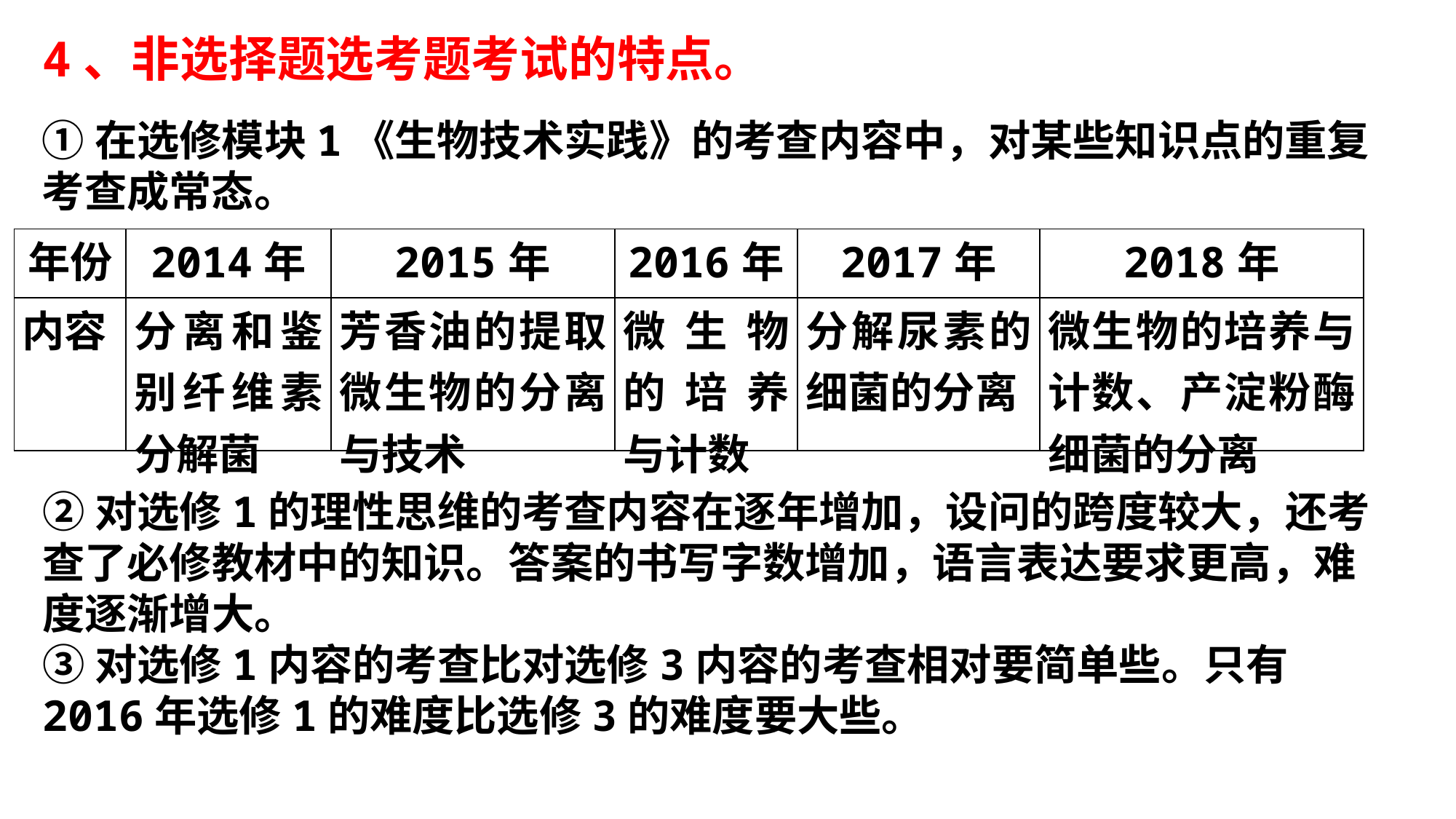

4、非选择题选考题考试的特点。
①在选修模块1《生物技术实践》的考查内容中，对某些知识点的重复考查成常态。
| 年份 | 2014年 | 2015年 | 2016年 | 2017年 | 2018年 |
| --- | --- | --- | --- | --- | --- |
| 内容 | 分离和鉴别纤维素分解菌 | 芳香油的提取微生物的分离与技术 | 微生物的培养与计数 | 分解尿素的细菌的分离 | 微生物的培养与计数、产淀粉酶细菌的分离 |
②对选修1的理性思维的考查内容在逐年增加，设问的跨度较大，还考查了必修教材中的知识。答案的书写字数增加，语言表达要求更高，难度逐渐增大。
③对选修1内容的考查比对选修3内容的考查相对要简单些。只有2016年选修1的难度比选修3的难度要大些。